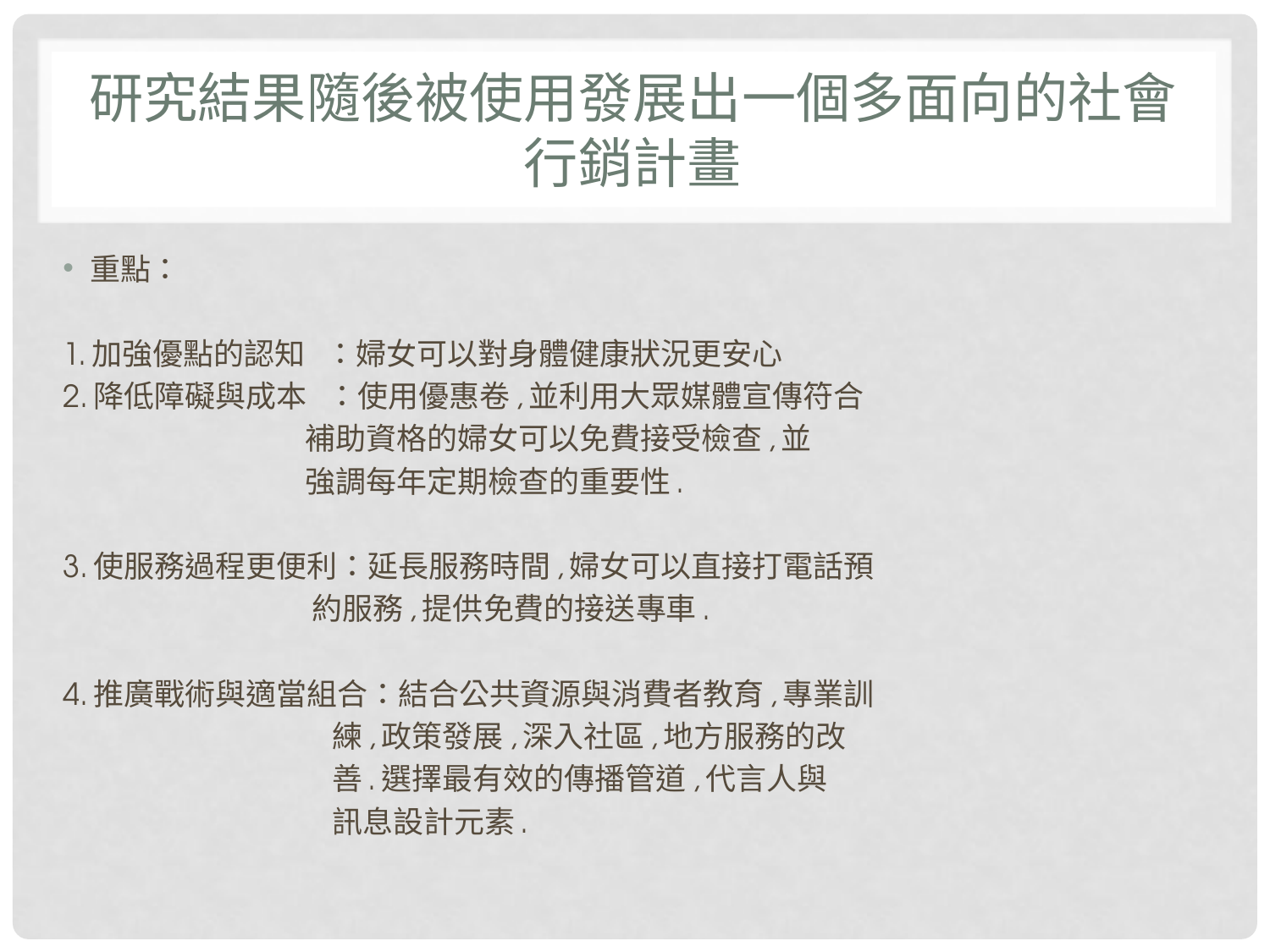

# 研究結果隨後被使用發展出一個多面向的社會行銷計畫
重點：

1.加強優點的認知   ：婦女可以對身體健康狀況更安心
2.降低障礙與成本   ：使用優惠卷,並利用大眾媒體宣傳符合
                                   補助資格的婦女可以免費接受檢查,並
                                   強調每年定期檢查的重要性.

3.使服務過程更便利：延長服務時間,婦女可以直接打電話預
                                    約服務,提供免費的接送專車.

4.推廣戰術與適當組合：結合公共資源與消費者教育,專業訓
                                       練,政策發展,深入社區,地方服務的改
                                       善.選擇最有效的傳播管道,代言人與
                                       訊息設計元素.